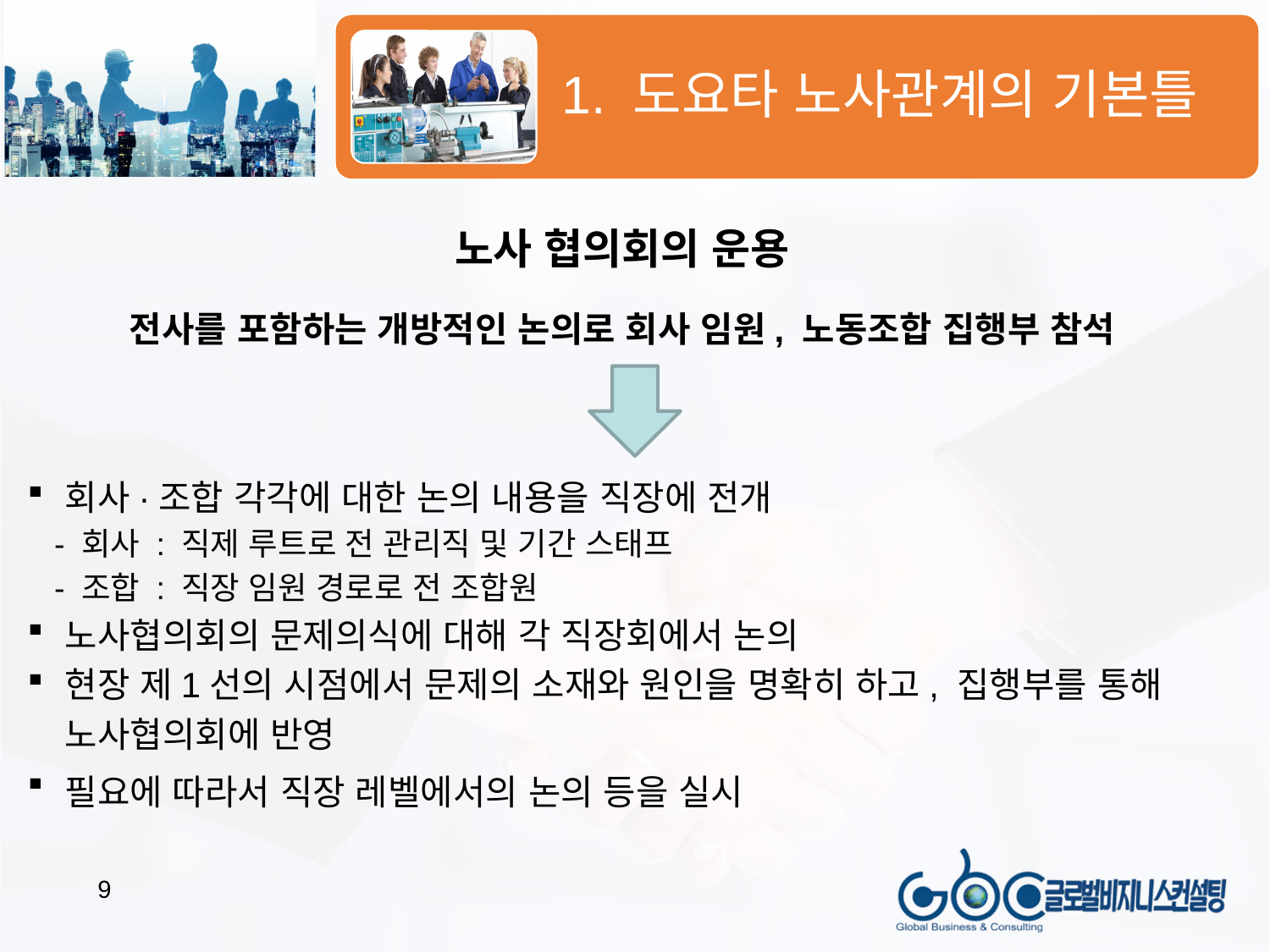

1. 도요타 노사관계의 기본틀
노사 협의회의 운용

전사를 포함하는 개방적인 논의로 회사 임원, 노동조합 집행부 참석

회사·조합 각각에 대한 논의 내용을 직장에 전개
   - 회사 : 직제 루트로 전 관리직 및 기간 스태프
   - 조합 : 직장 임원 경로로 전 조합원
노사협의회의 문제의식에 대해 각 직장회에서 논의
현장 제1선의 시점에서 문제의 소재와 원인을 명확히 하고, 집행부를 통해
노사협의회에 반영
필요에 따라서 직장 레벨에서의 논의 등을 실시

9